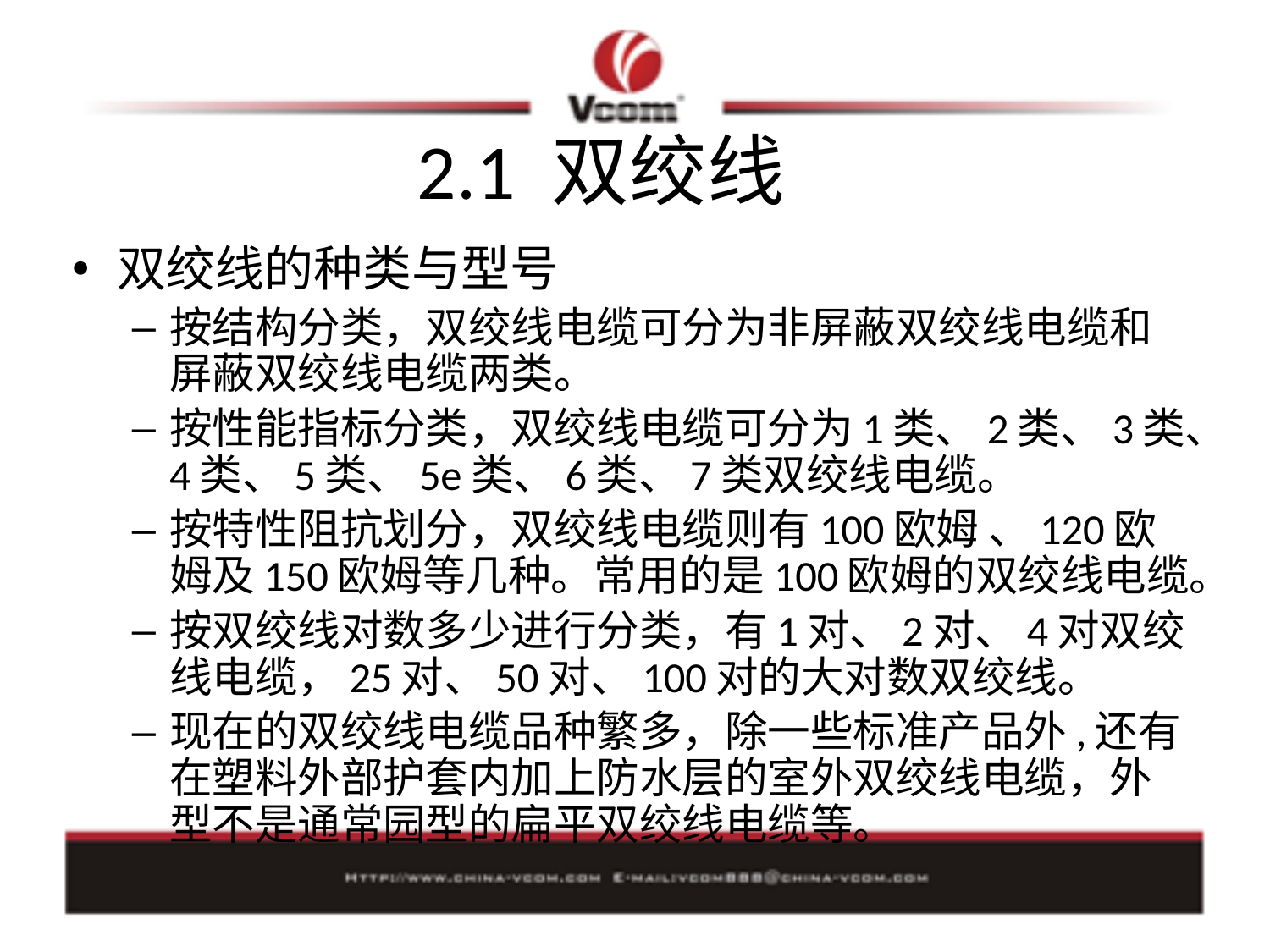

# 2.1 双绞线
双绞线的种类与型号
按结构分类，双绞线电缆可分为非屏蔽双绞线电缆和屏蔽双绞线电缆两类。
按性能指标分类，双绞线电缆可分为1类、2类、3类、4类、5类、5e类、6类、7类双绞线电缆。
按特性阻抗划分，双绞线电缆则有100欧姆 、120欧姆及150欧姆等几种。常用的是100欧姆的双绞线电缆。
按双绞线对数多少进行分类，有1对、2对、4对双绞线电缆，25对、50对、100对的大对数双绞线。
现在的双绞线电缆品种繁多，除一些标准产品外,还有在塑料外部护套内加上防水层的室外双绞线电缆，外型不是通常园型的扁平双绞线电缆等。